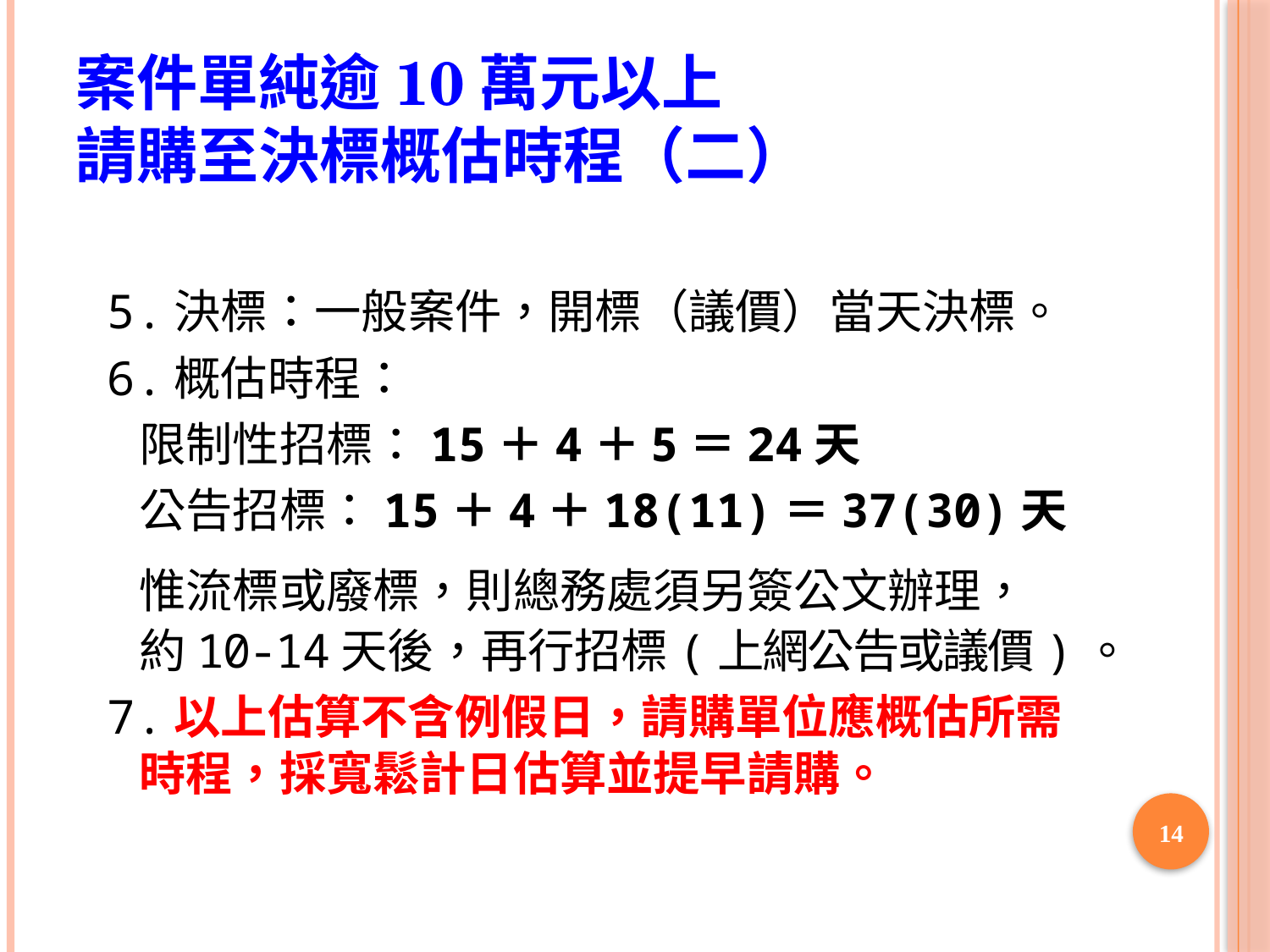

# 案件單純逾10萬元以上 請購至決標概估時程（二）
5.決標：一般案件，開標（議價）當天決標。
6.概估時程：
  限制性招標：15＋4＋5＝24天
  公告招標：15＋4＋18(11)＝37(30)天
  惟流標或廢標，則總務處須另簽公文辦理，
  約10-14天後，再行招標(上網公告或議價)。
7.以上估算不含例假日，請購單位應概估所需
  時程，採寬鬆計日估算並提早請購。
14